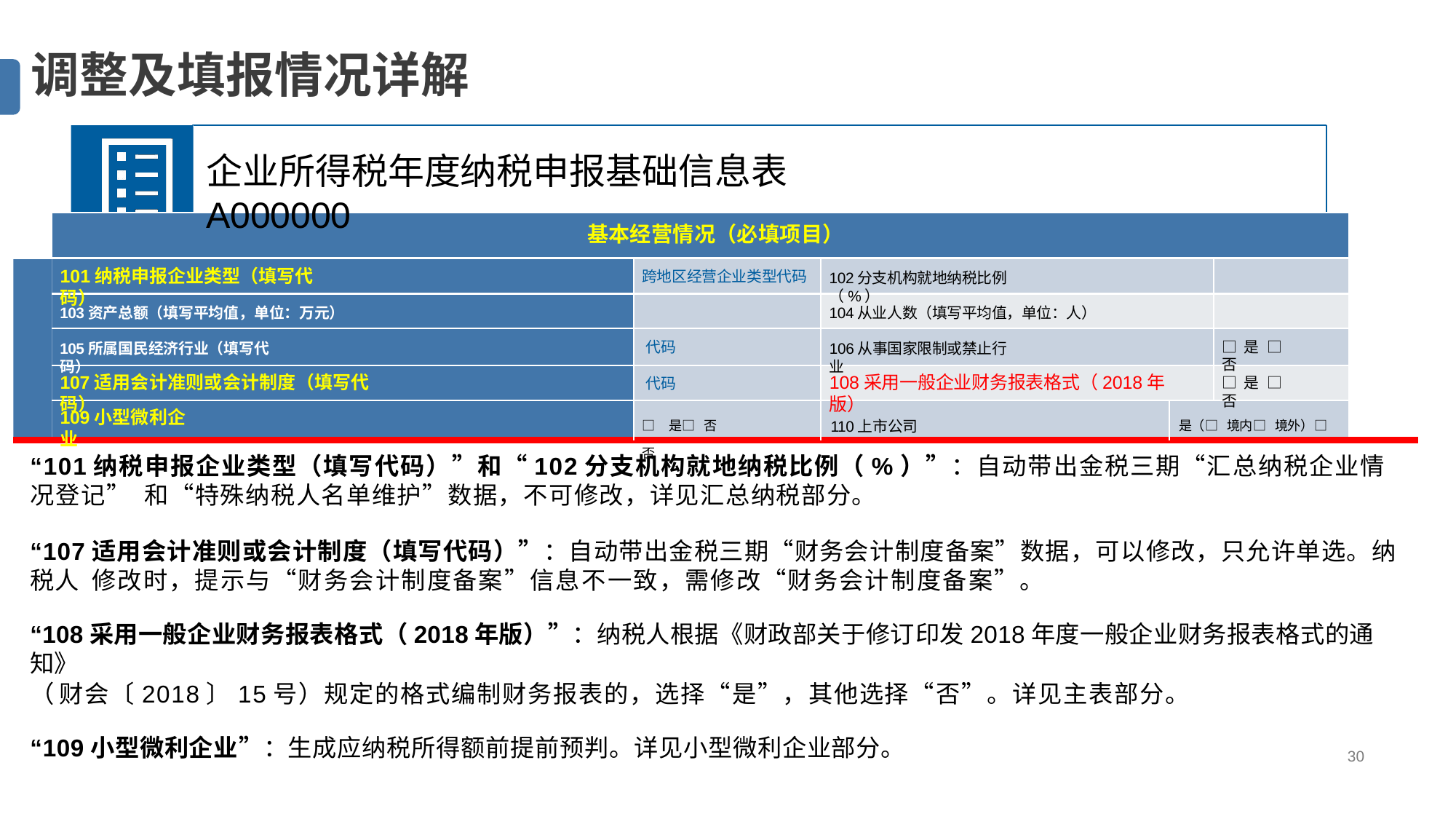

# 调整及填报情况详解

企业所得税年度纳税申报基础信息表A000000

基本经营情况（必填项目）

101纳税申报企业类型（填写代码）
跨地区经营企业类型代码
102分支机构就地纳税比例（%）

103资产总额（填写平均值，单位：万元）
104从业人数（填写平均值，单位：人）

□是 □否
代码
105所属国民经济行业（填写代码）
106从事国家限制或禁止行业

107适用会计准则或会计制度（填写代码）
108采用一般企业财务报表格式（2018年版）
□是 □否
代码

109小型微利企业
□是□否	110上市公司	是（□境内□境外）□否

“101纳税申报企业类型（填写代码）”和“102分支机构就地纳税比例（%）”：自动带出金税三期“汇总纳税企业情况登记”  和“特殊纳税人名单维护”数据，不可修改，详见汇总纳税部分。

“107适用会计准则或会计制度（填写代码）”：自动带出金税三期“财务会计制度备案”数据，可以修改，只允许单选。纳税人  修改时，提示与“财务会计制度备案”信息不一致，需修改“财务会计制度备案”。

“108采用一般企业财务报表格式（2018年版）”：纳税人根据《财政部关于修订印发2018年度一般企业财务报表格式的通知》
（ 财会〔2018〕15号）规定的格式编制财务报表的，选择“是”，其他选择“否”。详见主表部分。

“109小型微利企业”：生成应纳税所得额前提前预判。详见小型微利企业部分。
30